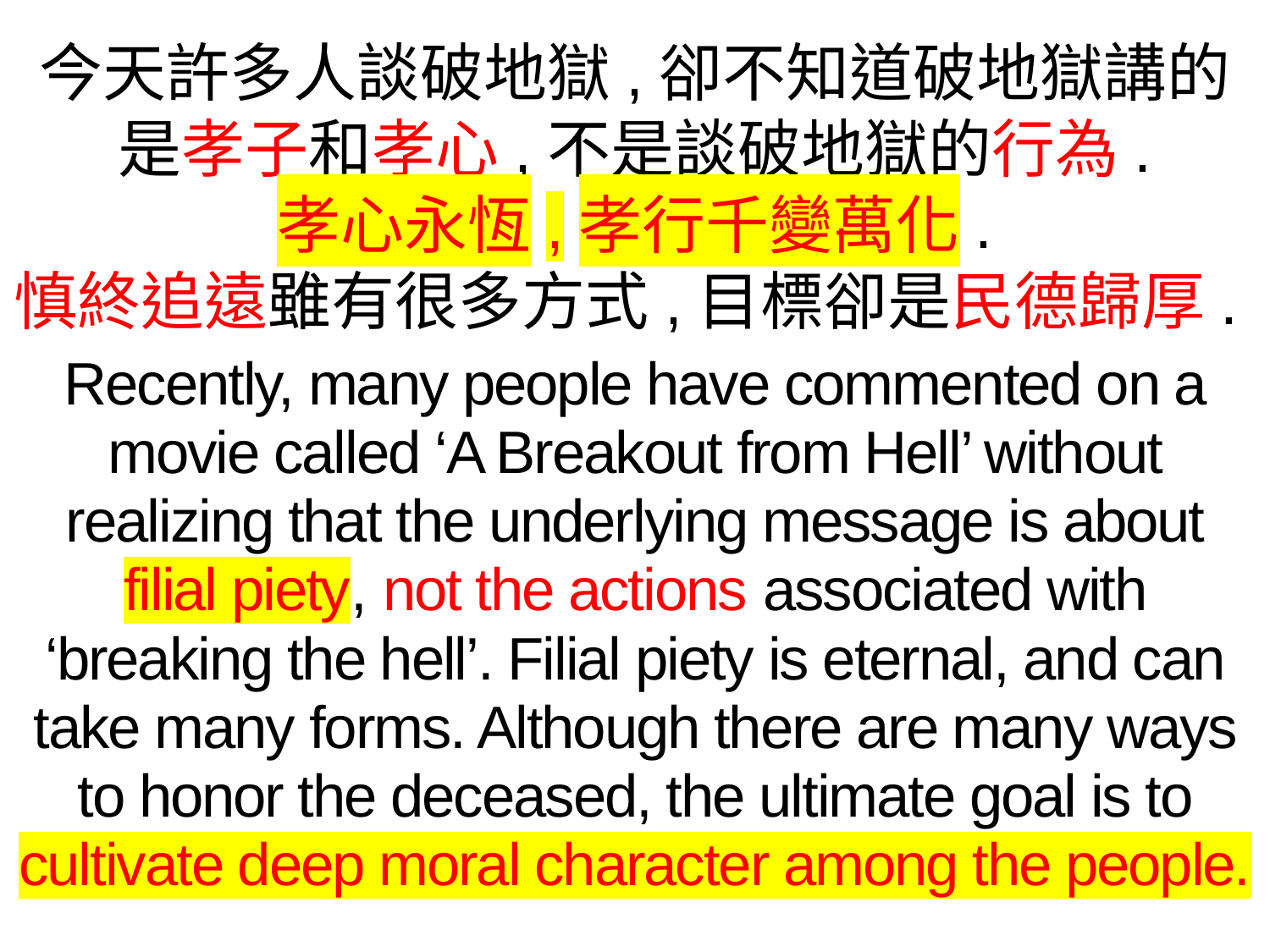

今天許多人談破地獄,卻不知道破地獄講的是孝子和孝心,不是談破地獄的行為.
孝心永恆,孝行千變萬化.
慎終追遠雖有很多方式,目標卻是民德歸厚.
Recently, many people have commented on a movie called ‘A Breakout from Hell’ without realizing that the underlying message is about filial piety, not the actions associated with ‘breaking the hell’. Filial piety is eternal, and can take many forms. Although there are many ways to honor the deceased, the ultimate goal is to cultivate deep moral character among the people.